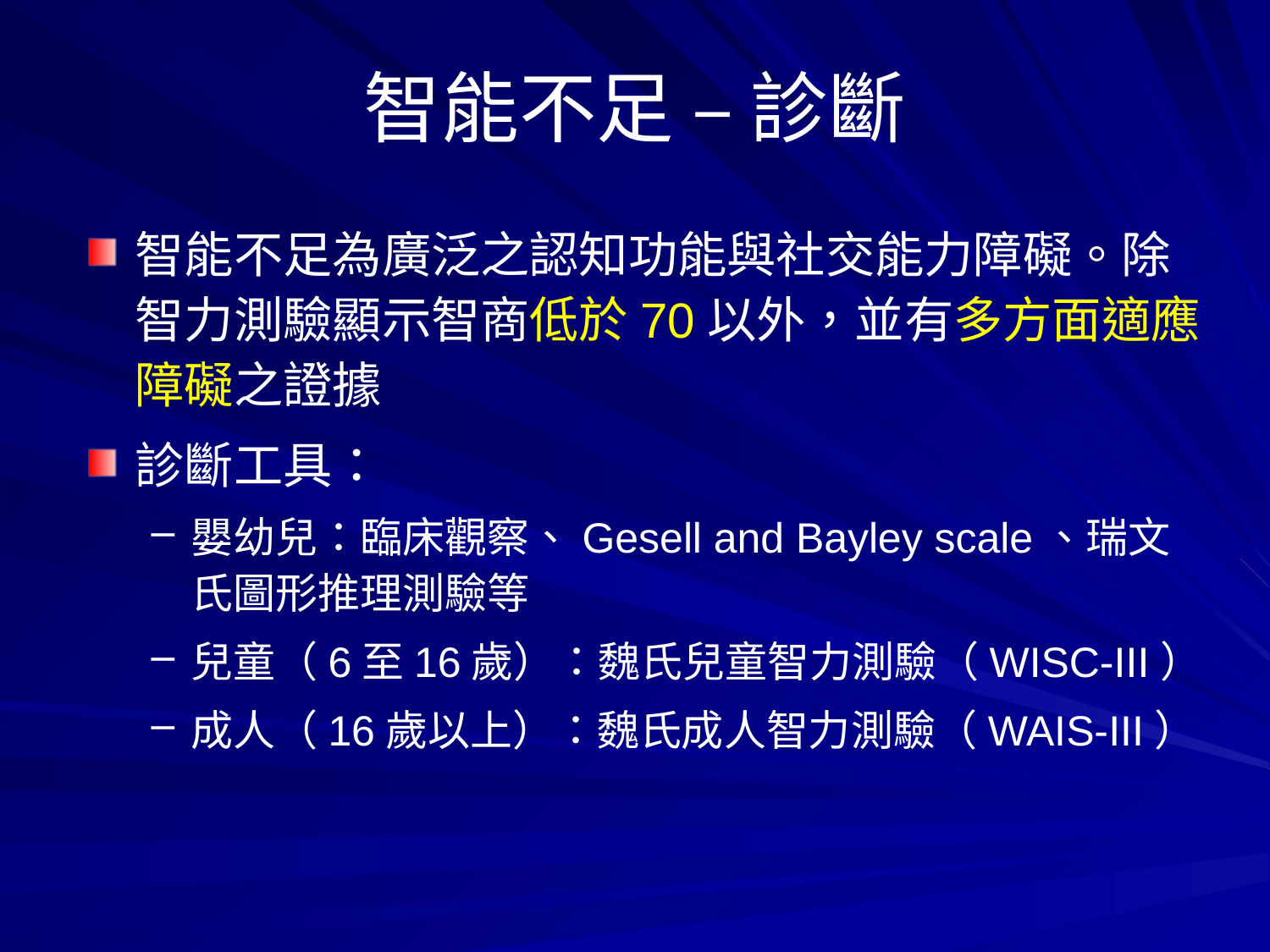

# 智能不足 – 診斷
智能不足為廣泛之認知功能與社交能力障礙。除智力測驗顯示智商低於70以外，並有多方面適應障礙之證據
診斷工具：
嬰幼兒：臨床觀察、Gesell and Bayley scale、瑞文氏圖形推理測驗等
兒童（6至16歲）：魏氏兒童智力測驗（WISC-III）
成人（16歲以上）：魏氏成人智力測驗（WAIS-III）